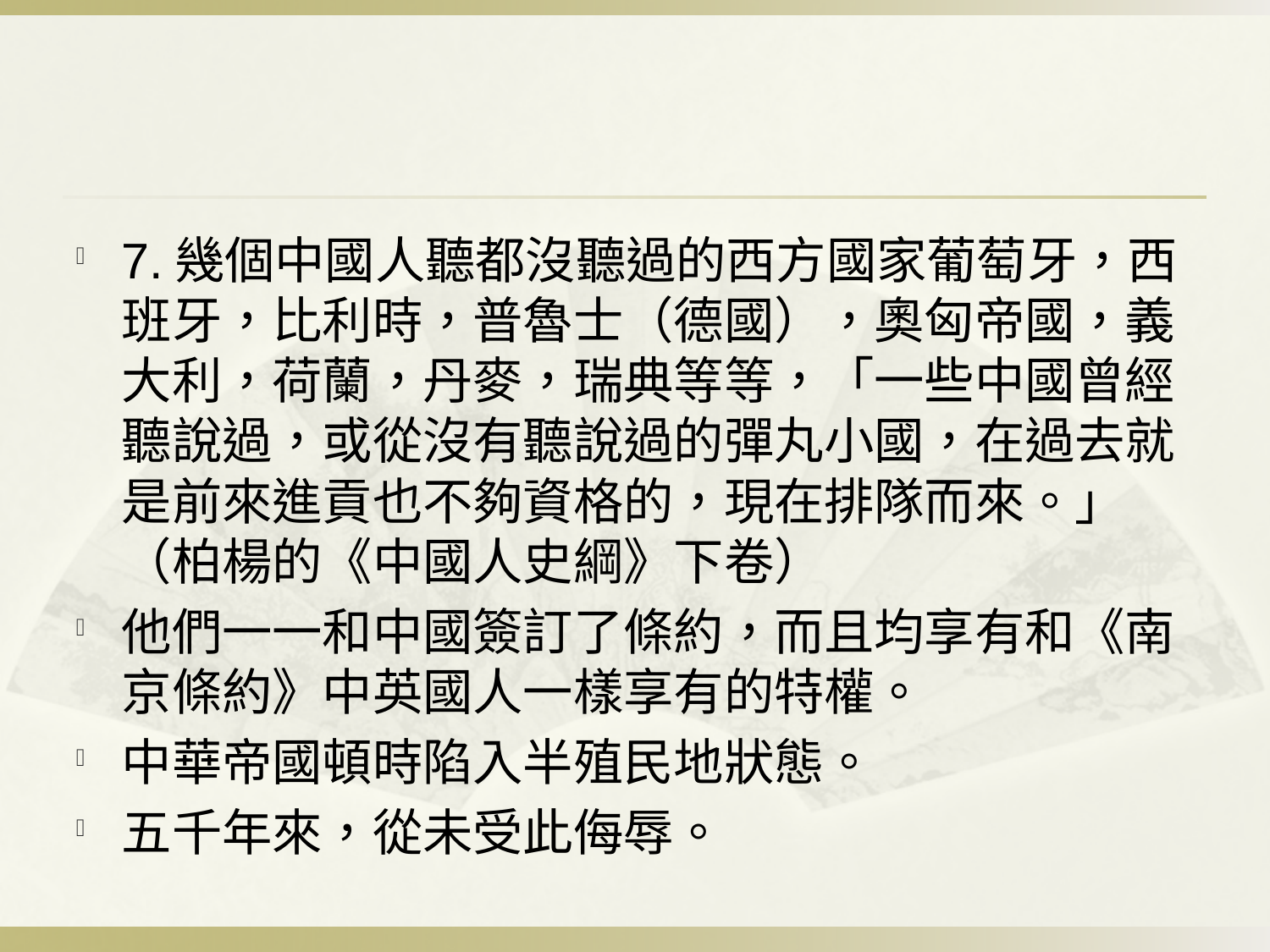

#
7.幾個中國人聽都沒聽過的西方國家葡萄牙，西班牙，比利時，普魯士（德國），奧匈帝國，義大利，荷蘭，丹麥，瑞典等等，「一些中國曾經聽說過，或從沒有聽說過的彈丸小國，在過去就是前來進貢也不夠資格的，現在排隊而來。」（柏楊的《中國人史綱》下卷）
他們一一和中國簽訂了條約，而且均享有和《南京條約》中英國人一樣享有的特權。
中華帝國頓時陷入半殖民地狀態。
五千年來，從未受此侮辱。